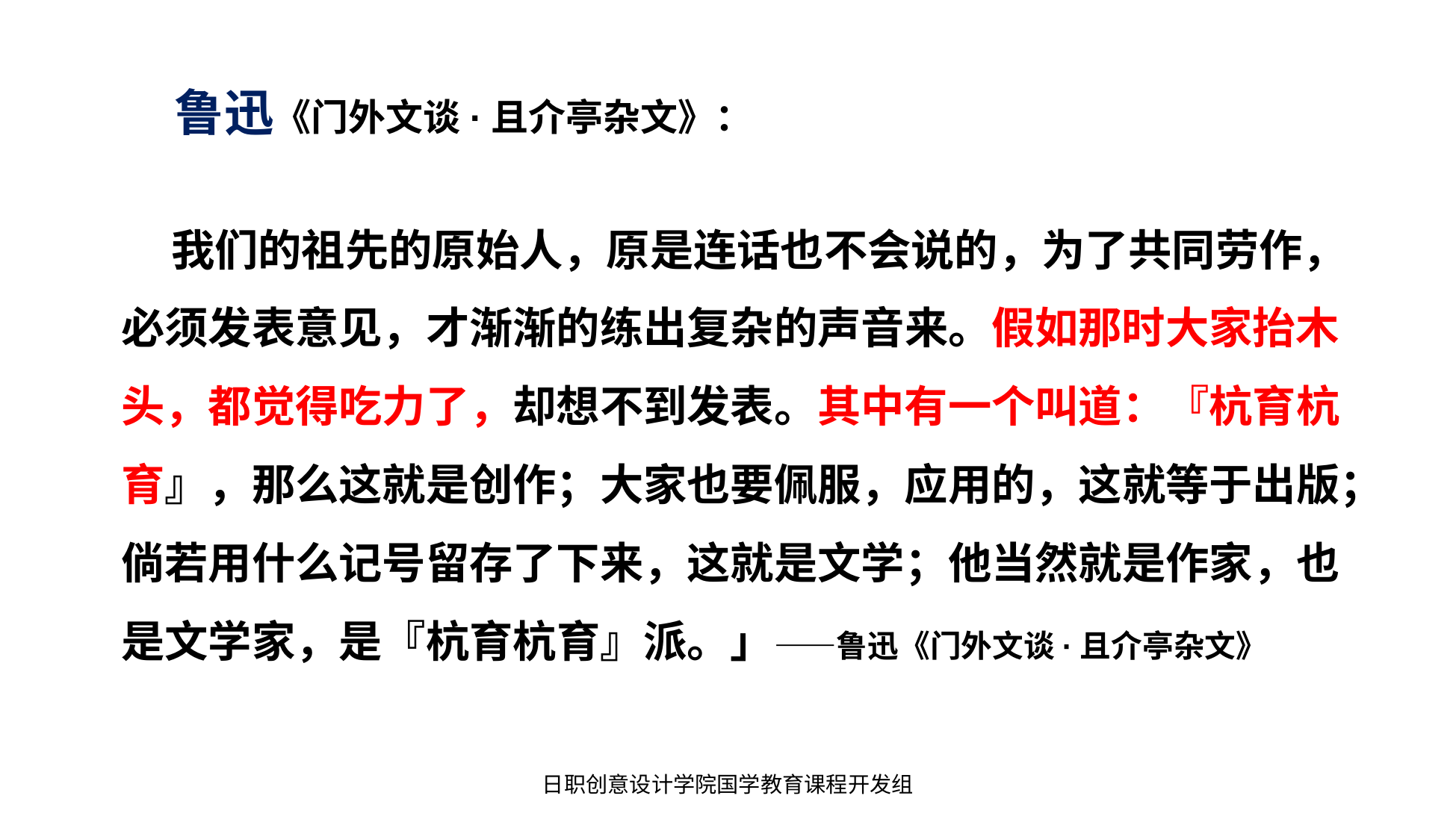

鲁迅《门外文谈·且介亭杂文》：
    我们的祖先的原始人，原是连话也不会说的，为了共同劳作，必须发表意见，才渐渐的练出复杂的声音来。假如那时大家抬木头，都觉得吃力了，却想不到发表。其中有一个叫道：『杭育杭育』，那么这就是创作；大家也要佩服，应用的，这就等于出版；倘若用什么记号留存了下来，这就是文学；他当然就是作家，也是文学家，是『杭育杭育』派。」——鲁迅《门外文谈·且介亭杂文》
日职创意设计学院国学教育课程开发组